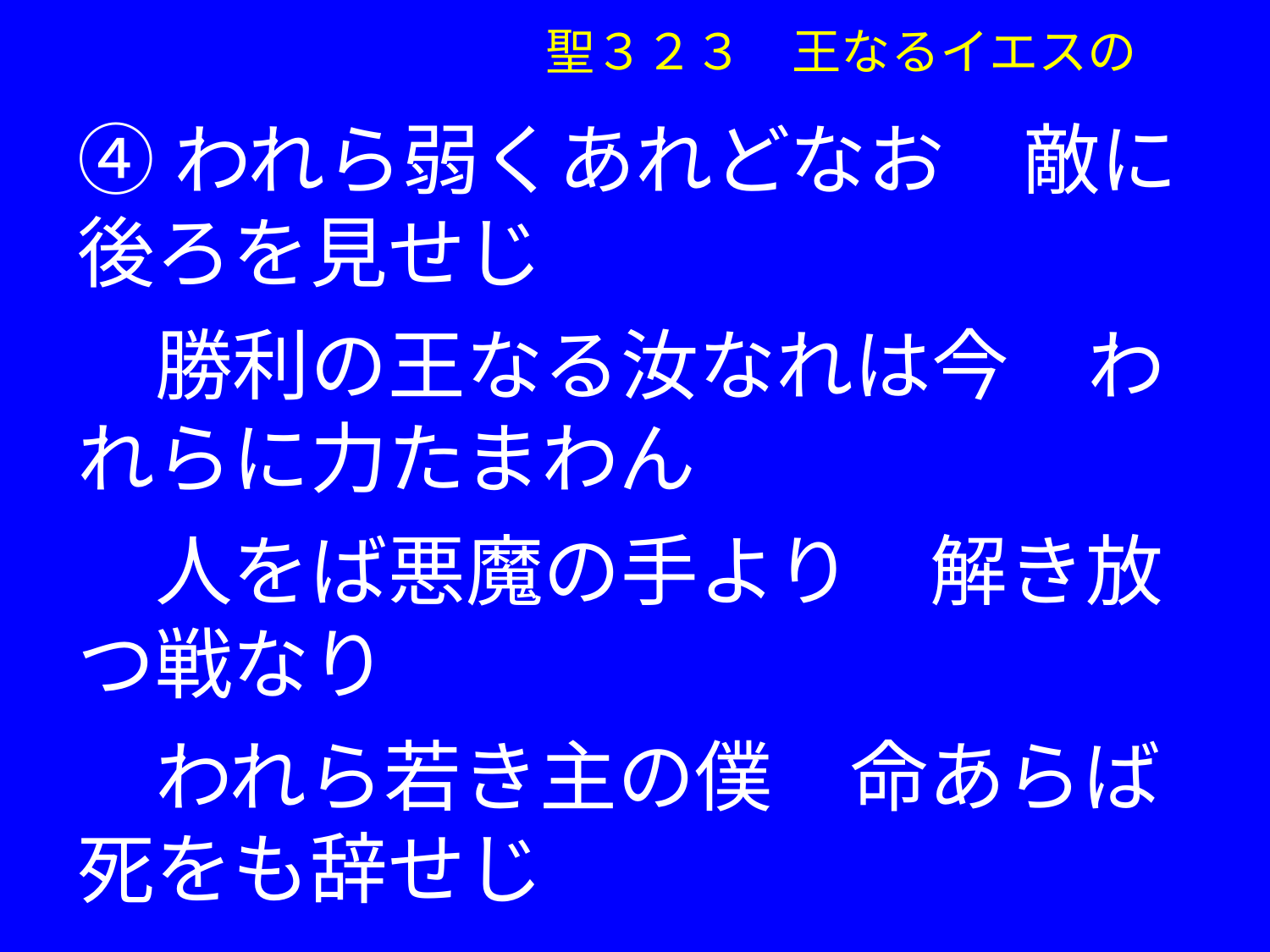

聖３２３　王なるイエスの
④われら弱くあれどなお　敵に後ろを見せじ
　勝利の王なる汝なれは今　われらに力たまわん
　人をば悪魔の手より　解き放つ戦なり
　われら若き主の僕　命あらば死をも辞せじ